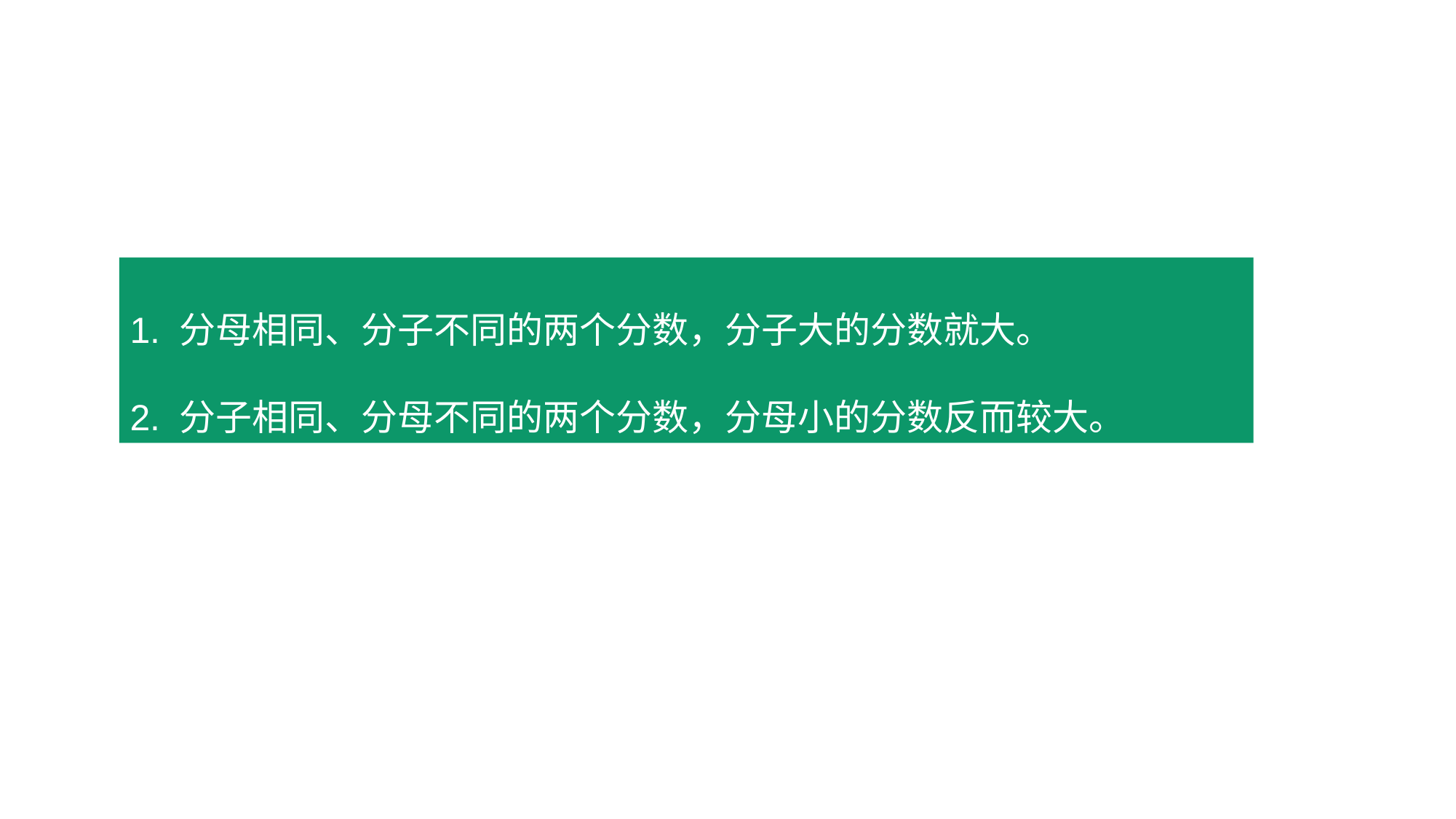

1. 分母相同、分子不同的两个分数，分子大的分数就大。
2. 分子相同、分母不同的两个分数，分母小的分数反而较大。